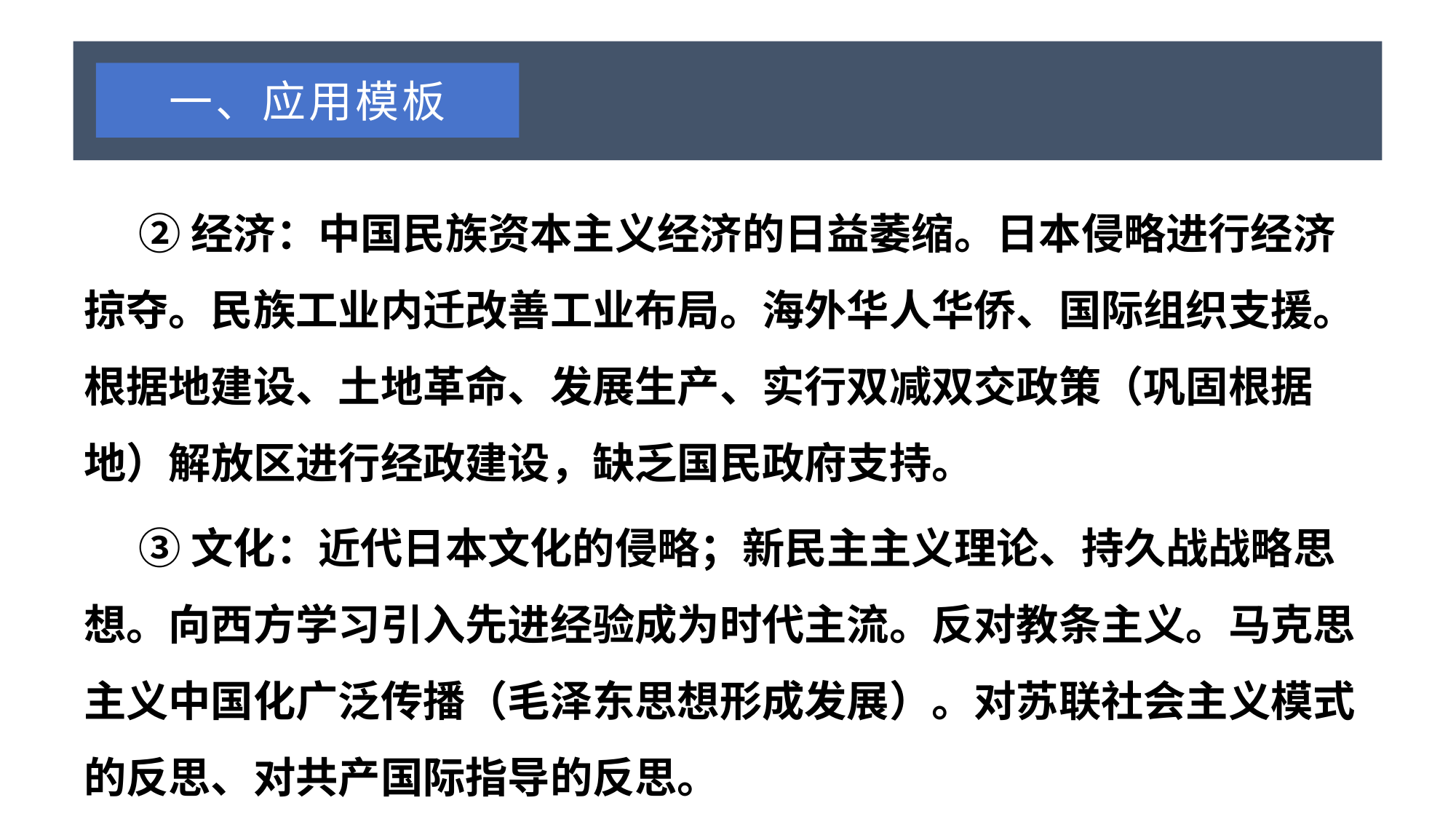

一、应用模板
②经济：中国民族资本主义经济的日益萎缩。日本侵略进行经济掠夺。民族工业内迁改善工业布局。海外华人华侨、国际组织支援。根据地建设、土地革命、发展生产、实行双减双交政策（巩固根据地）解放区进行经政建设，缺乏国民政府支持。

③文化：近代日本文化的侵略；新民主主义理论、持久战战略思想。向西方学习引入先进经验成为时代主流。反对教条主义。马克思主义中国化广泛传播（毛泽东思想形成发展）。对苏联社会主义模式的反思、对共产国际指导的反思。